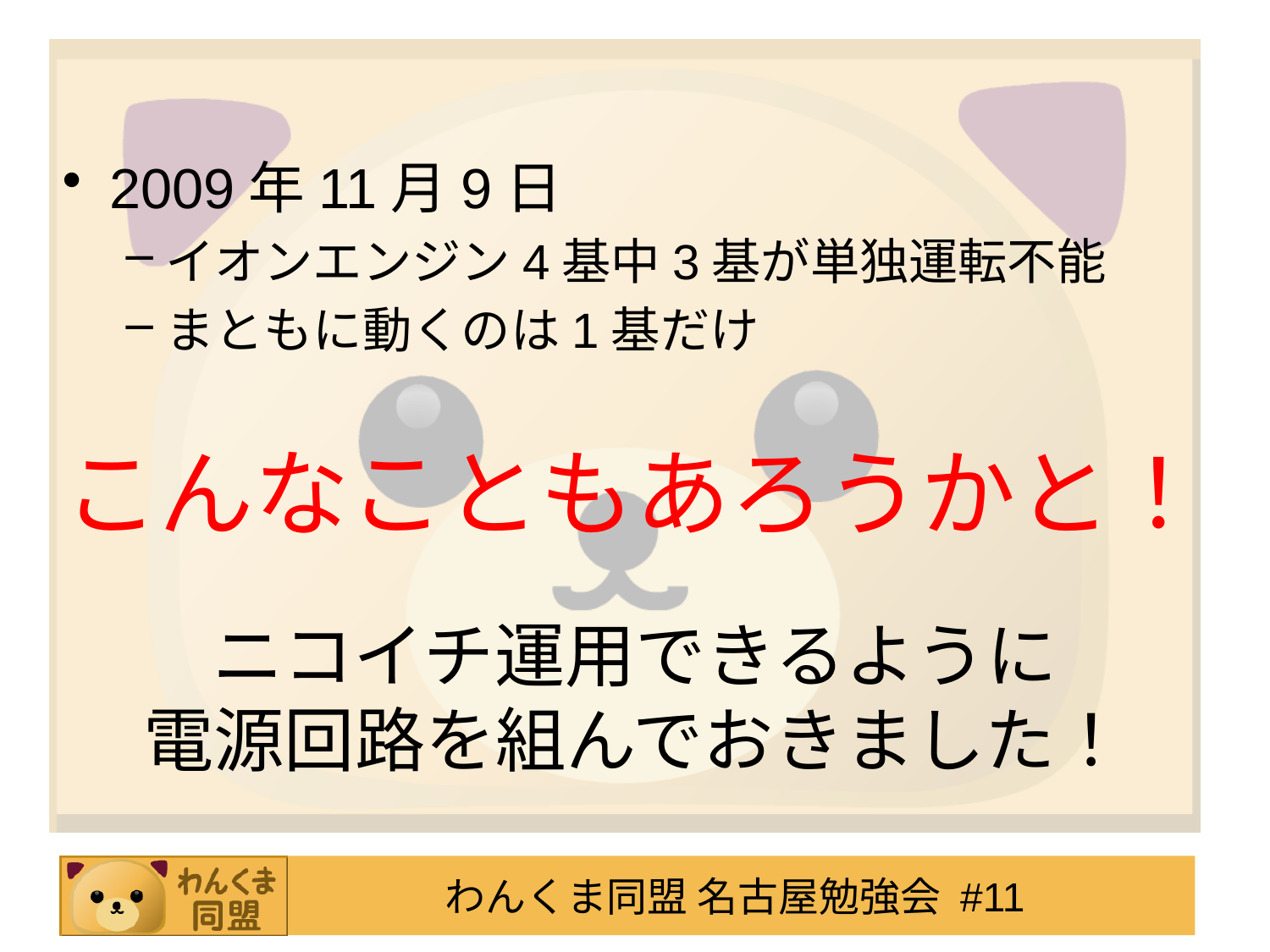

#
2009年11月9日
イオンエンジン4基中3基が単独運転不能
まともに動くのは1基だけ
こんなこともあろうかと！
ニコイチ運用できるように
電源回路を組んでおきました！